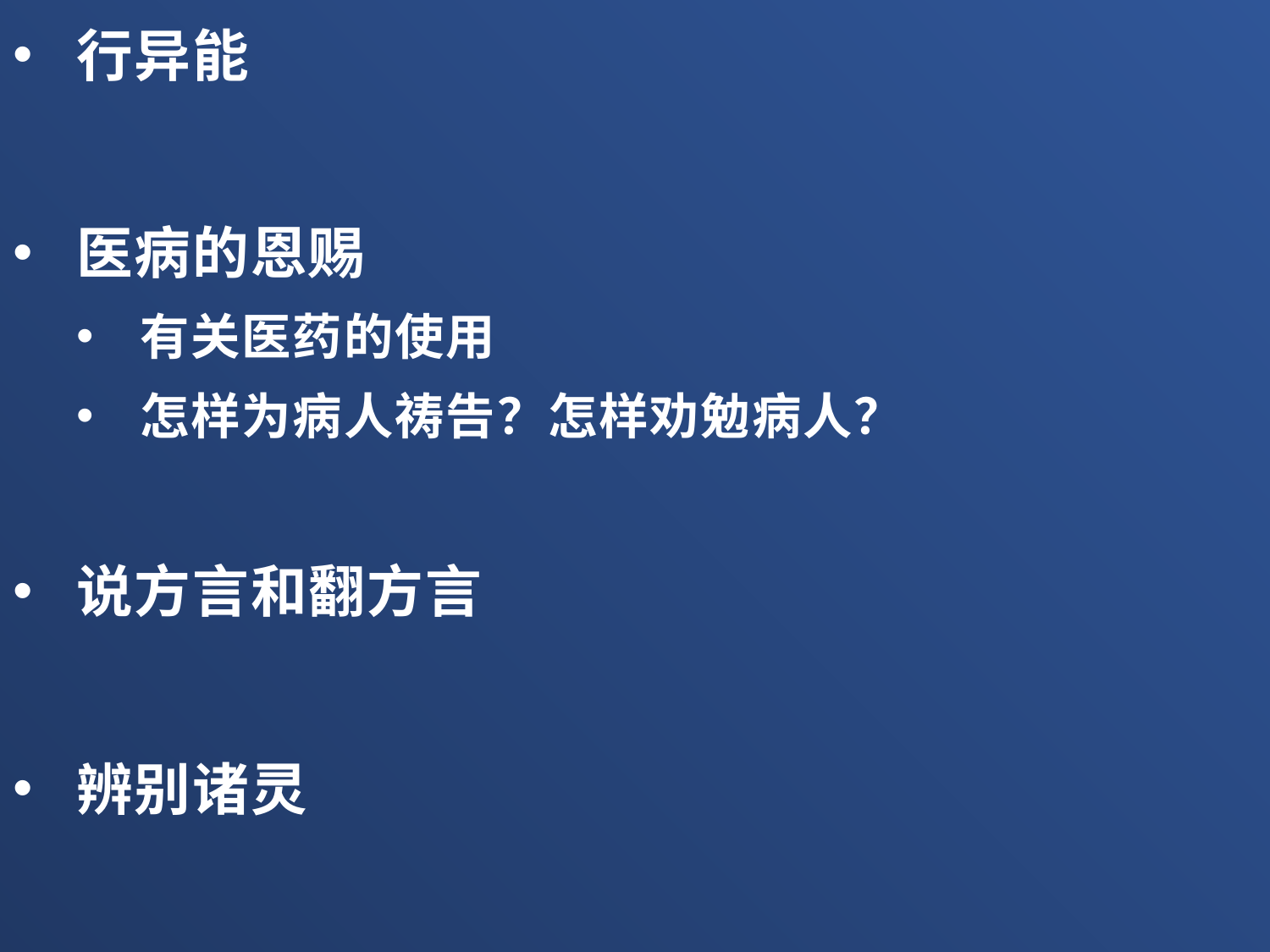

行异能

医病的恩赐
有关医药的使用
怎样为病人祷告？怎样劝勉病人？

说方言和翻方言

辨别诸灵